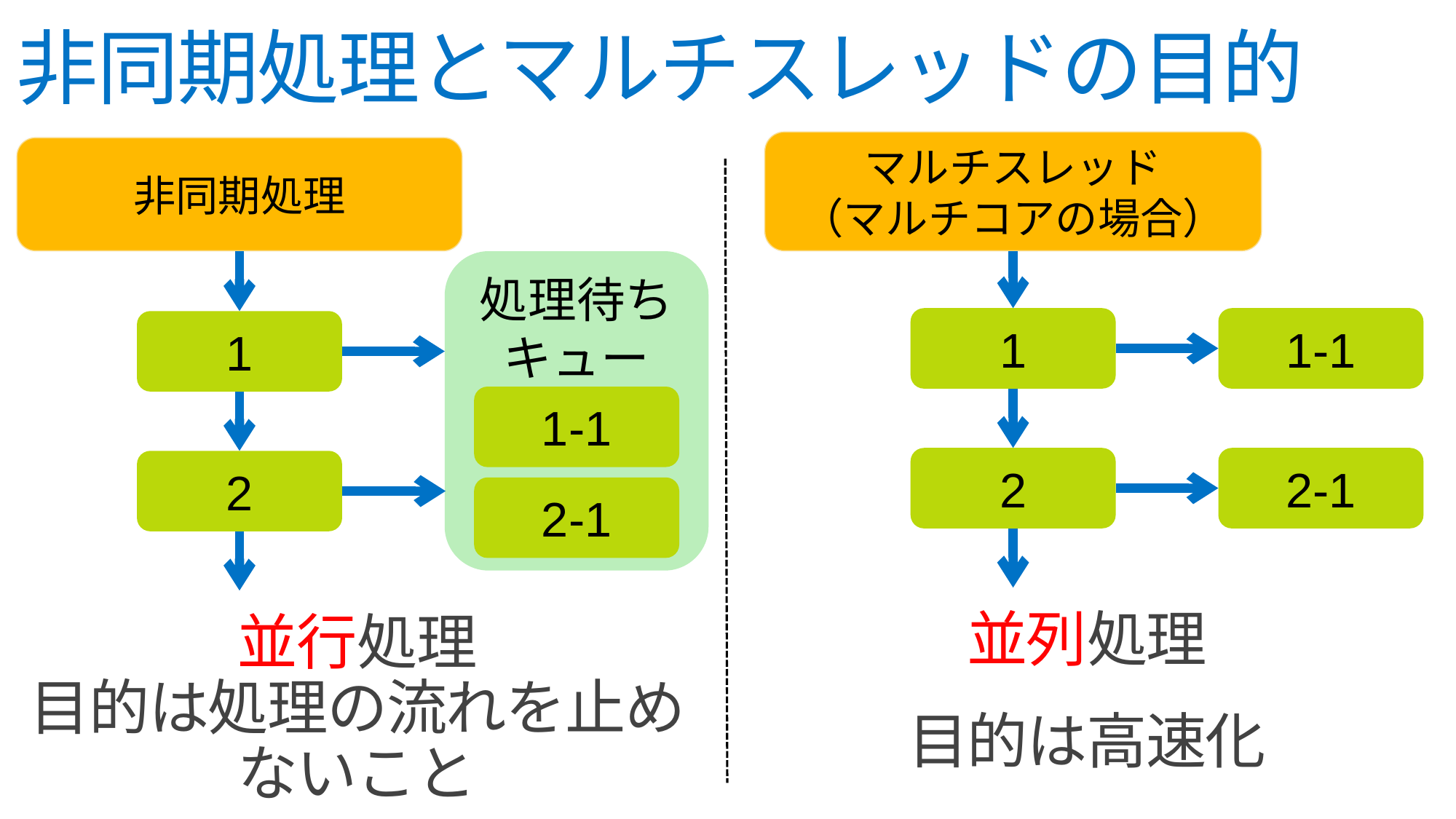

# 非同期処理とマルチスレッドの目的
マルチスレッド
（マルチコアの場合）
非同期処理
処理待ちキュー
1
1-1
1
1-1
2
2-1
2
2-1
並列処理
目的は高速化
並行処理
目的は処理の流れを止めないこと